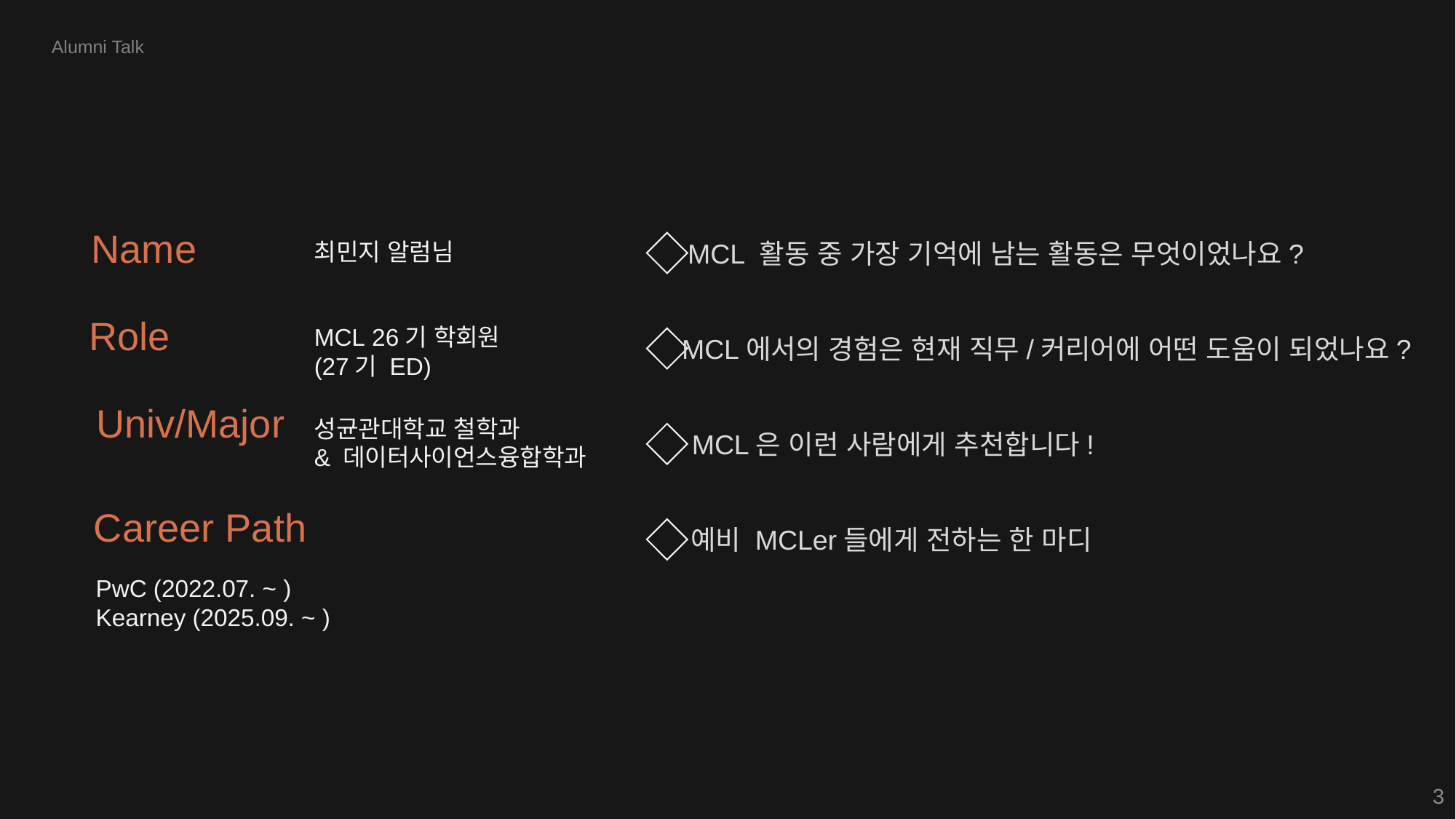

Alumni Talk
Name
MCL 활동 중 가장 기억에 남는 활동은 무엇이었나요?
최민지 알럼님

Role
MCL 26기 학회원
(27기 ED)
MCL에서의 경험은 현재 직무/커리어에 어떤 도움이 되었나요?

Univ/Major
성균관대학교 철학과
& 데이터사이언스융합학과
MCL은 이런 사람에게 추천합니다!

Career Path
예비 MCLer들에게 전하는 한 마디

PwC (2022.07. ~ )
Kearney (2025.09. ~ )
3